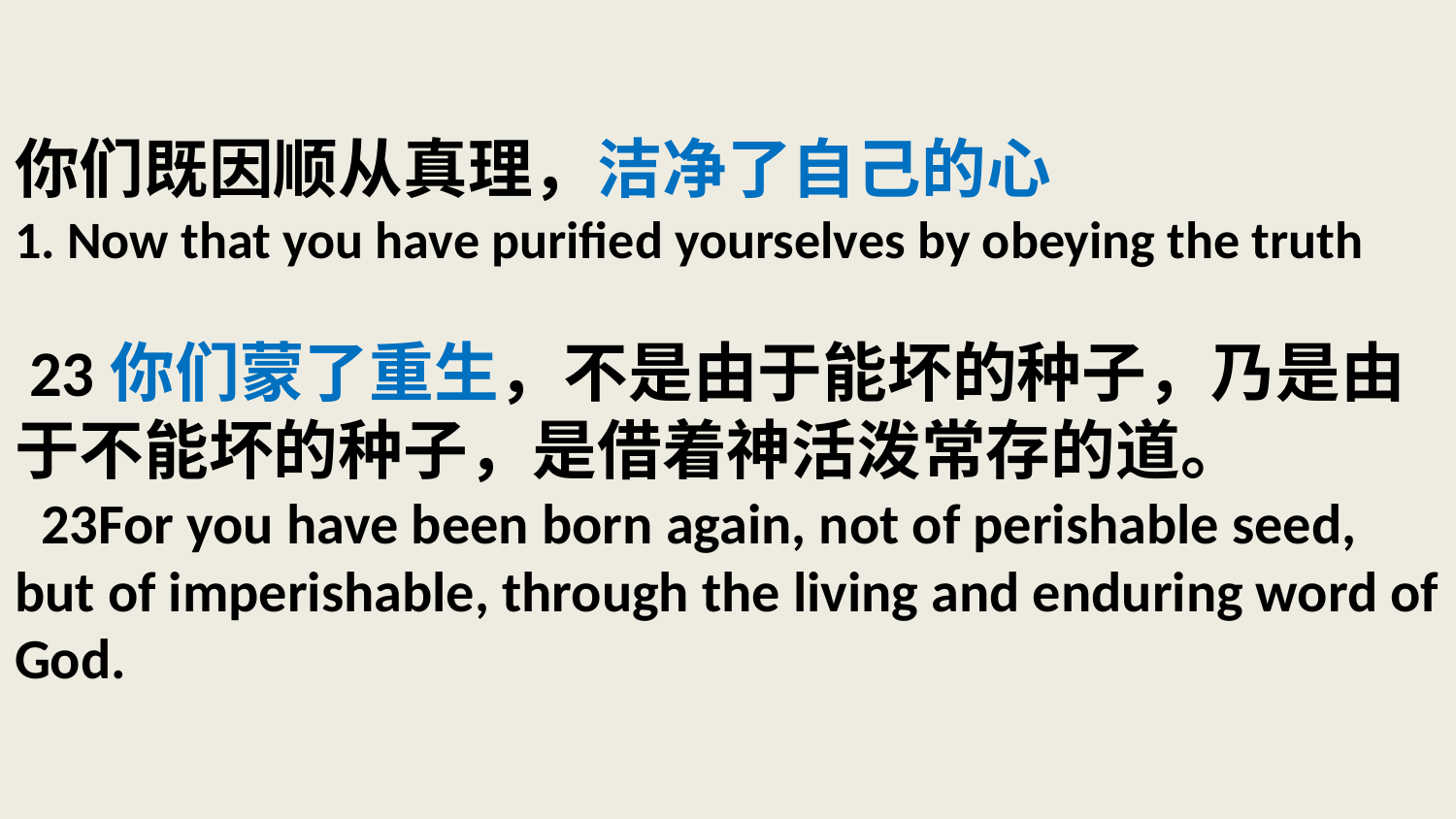

# 你们既因顺从真理，洁净了自己的心 1. Now that you have purified yourselves by obeying the truth 23你们蒙了重生，不是由于能坏的种子，乃是由于不能坏的种子，是借着神活泼常存的道。 23For you have been born again, not of perishable seed, but of imperishable, through the living and enduring word of God.